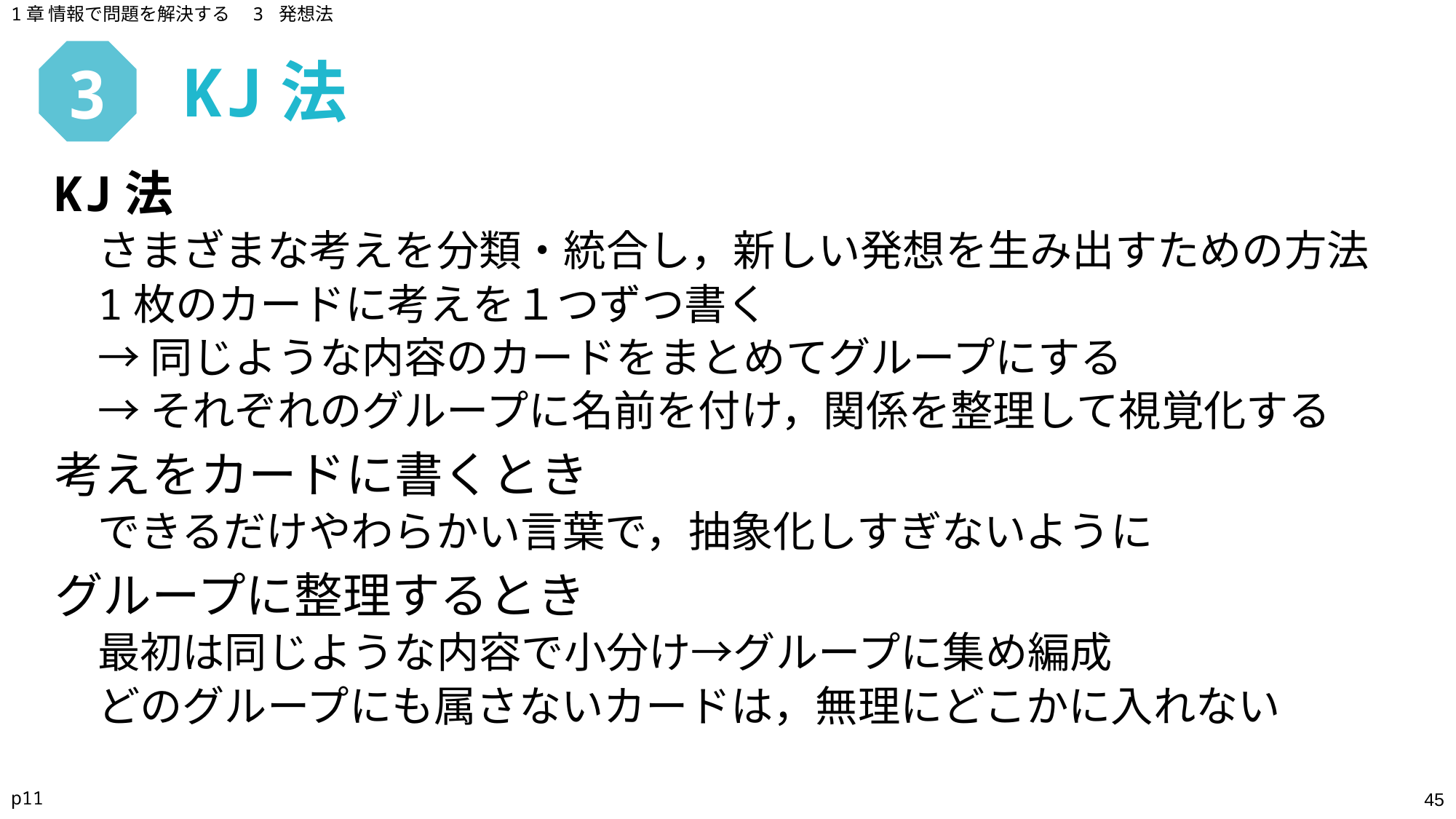

1章 情報で問題を解決する　3 発想法

KJ法
# 3
KJ法
さまざまな考えを分類・統合し，新しい発想を生み出すための方法
1枚のカードに考えを１つずつ書く
→同じような内容のカードをまとめてグループにする
→それぞれのグループに名前を付け，関係を整理して視覚化する
考えをカードに書くとき
できるだけやわらかい言葉で，抽象化しすぎないように
グループに整理するとき
最初は同じような内容で小分け→グループに集め編成
どのグループにも属さないカードは，無理にどこかに入れない
p11
45